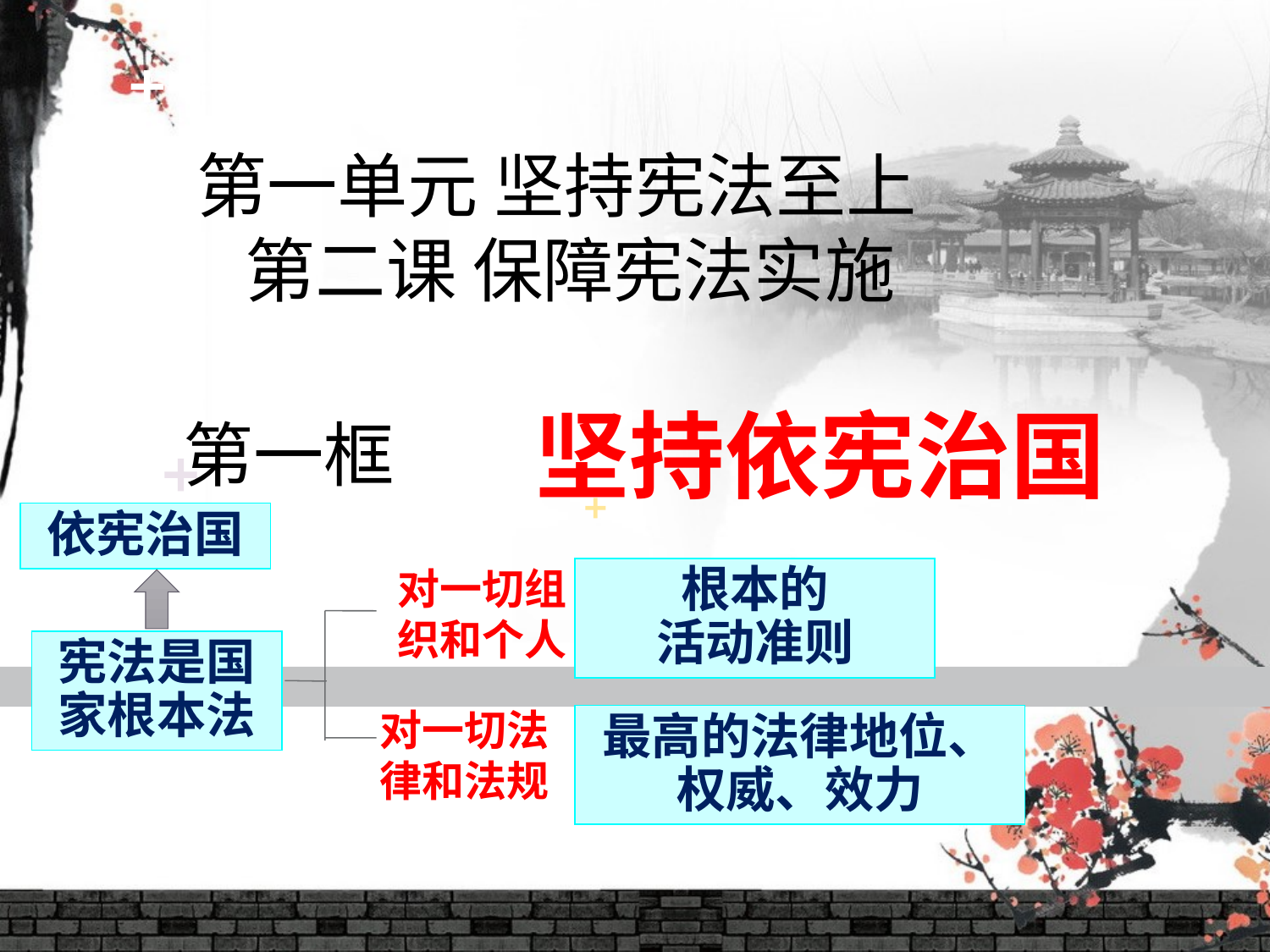

第一单元 坚持宪法至上
  第二课 保障宪法实施
 坚持依宪治国
第一框
依宪治国
对一切组织和个人
根本的
活动准则

宪法是国家根本法

对一切法律和法规
最高的法律地位、
权威、效力